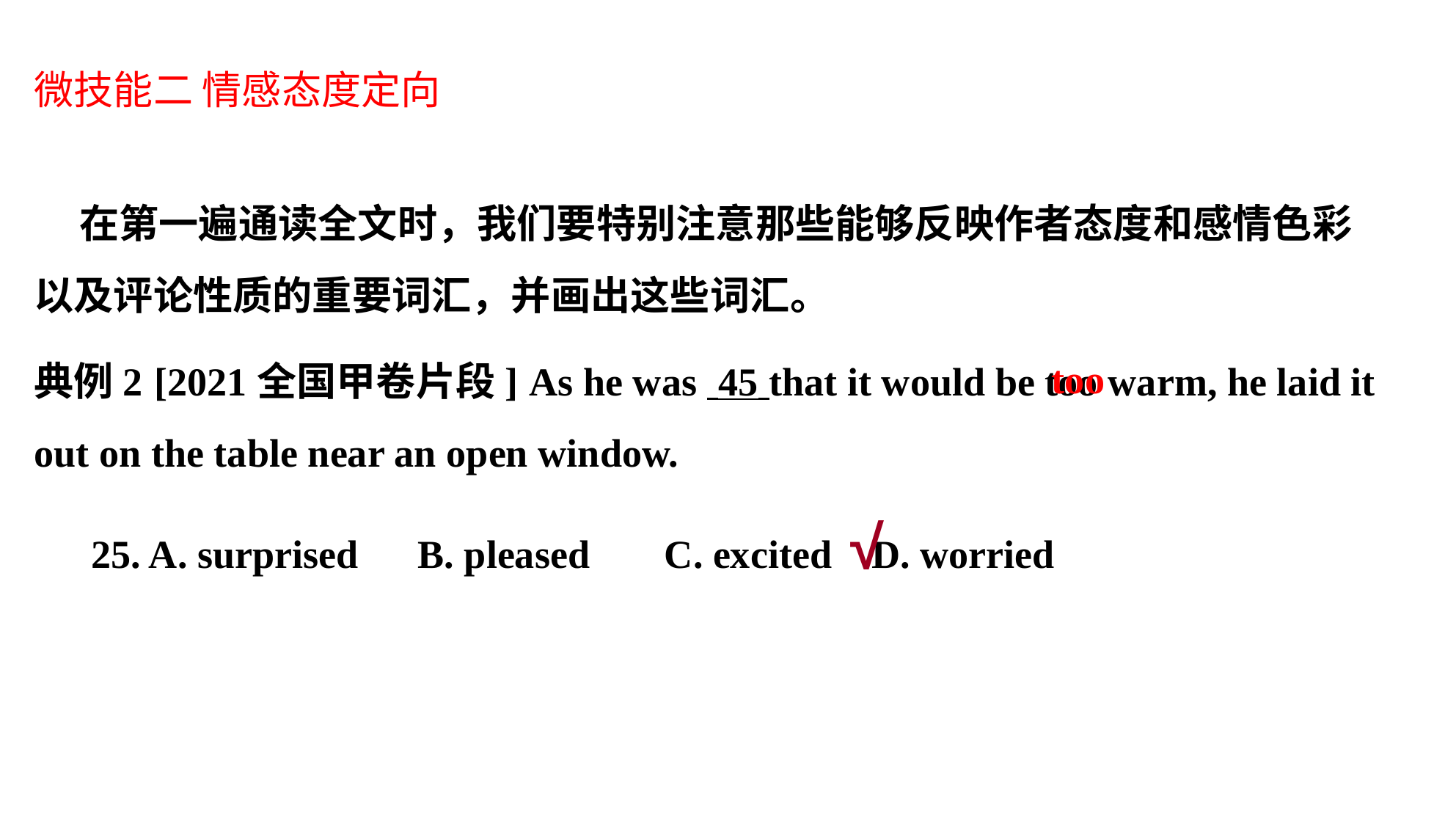

微技能二 情感态度定向
    在第一遍通读全文时，我们要特别注意那些能够反映作者态度和感情色彩
以及评论性质的重要词汇，并画出这些词汇。
典例2 [2021全国甲卷片段] As he was  45 that it would be too warm, he laid it out on the table near an open window.
too
√
25. A. surprised      B. pleased	  C. excited    D. worried